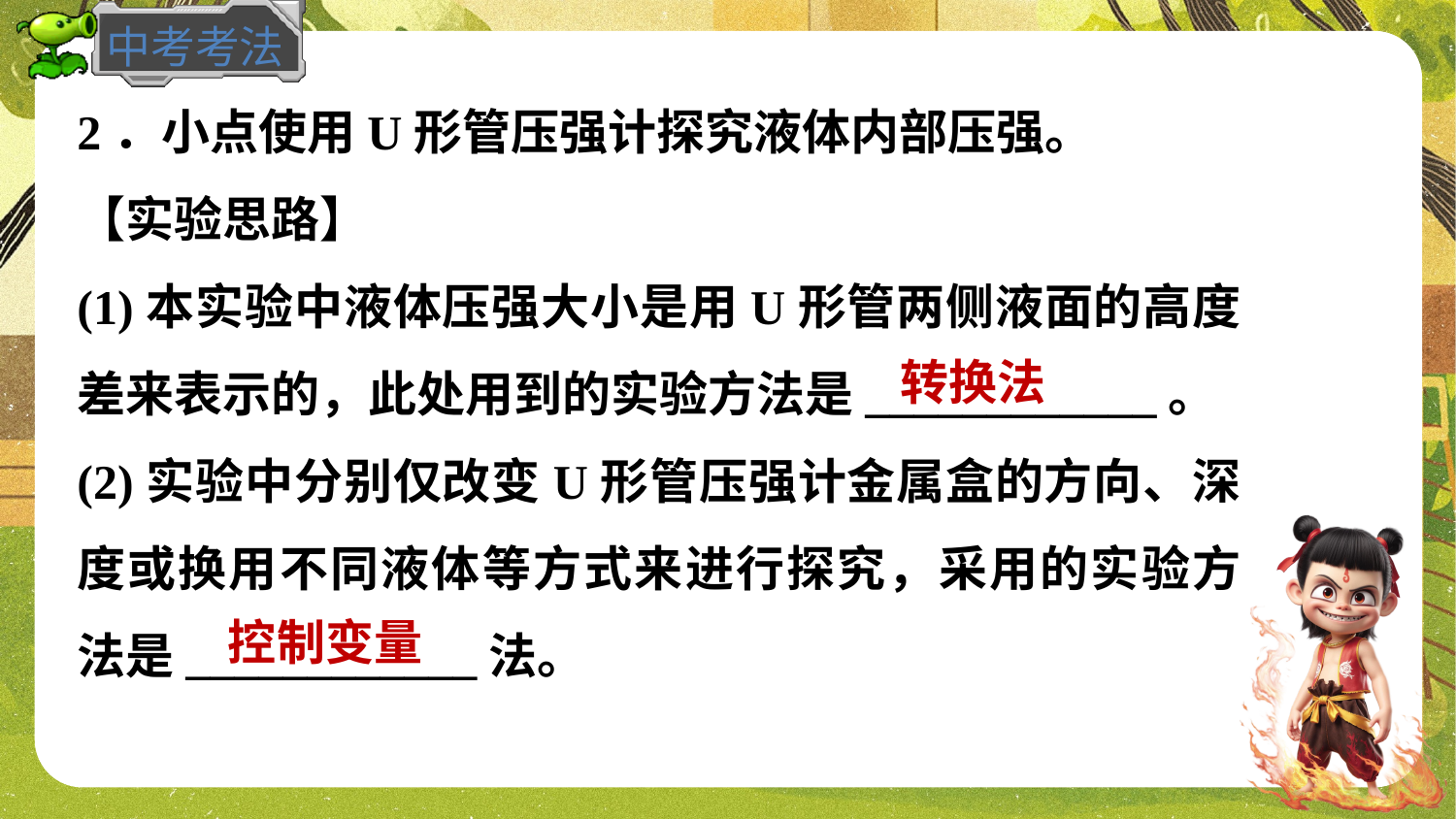

2．小点使用U形管压强计探究液体内部压强。
【实验思路】
(1)本实验中液体压强大小是用U形管两侧液面的高度差来表示的，此处用到的实验方法是____________。
(2)实验中分别仅改变U形管压强计金属盒的方向、深度或换用不同液体等方式来进行探究，采用的实验方法是____________法。
转换法
控制变量